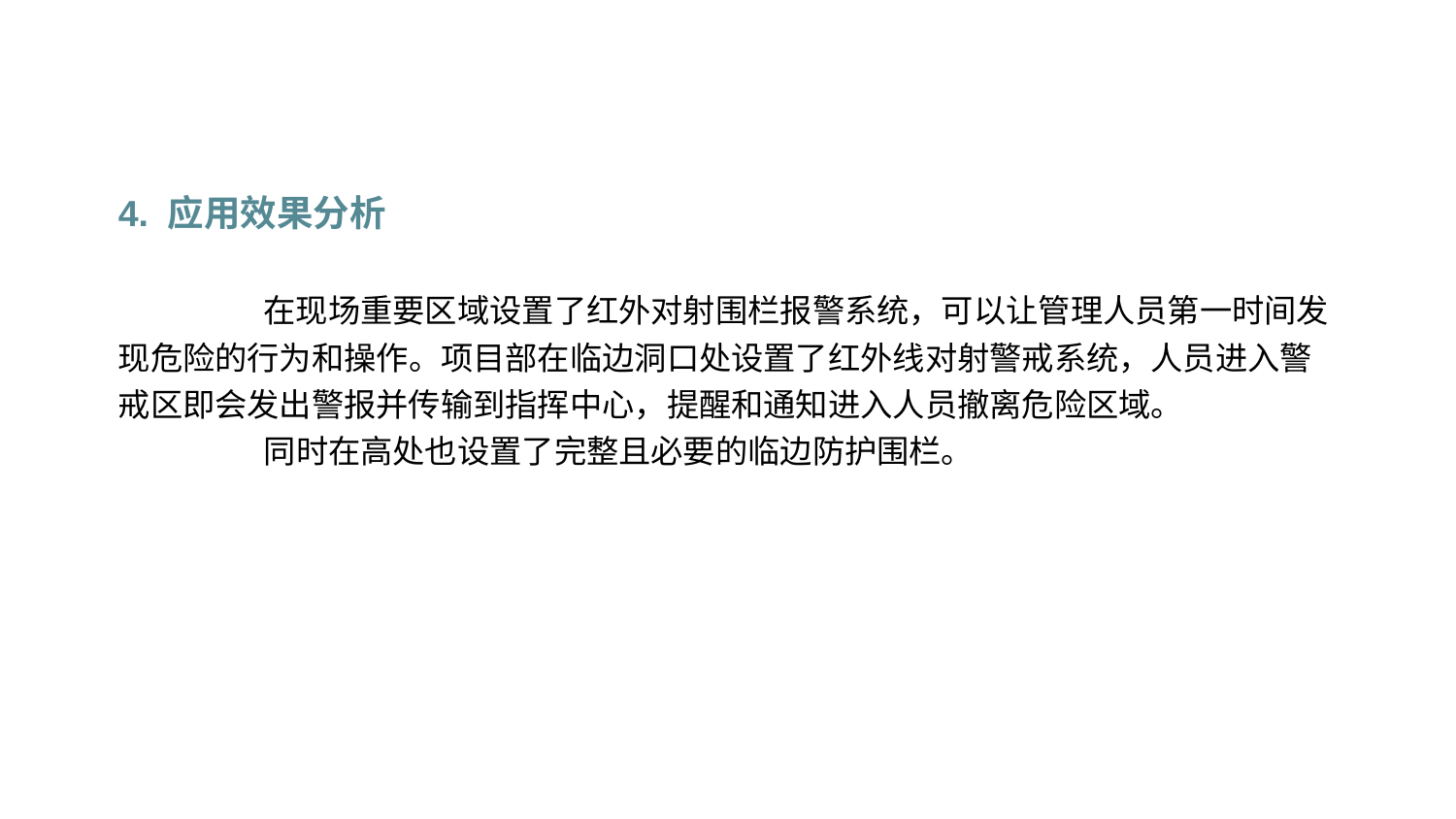

4. 应用效果分析

	在现场重要区域设置了红外对射围栏报警系统，可以让管理人员第一时间发现危险的行为和操作。项目部在临边洞口处设置了红外线对射警戒系统，人员进入警戒区即会发出警报并传输到指挥中心，提醒和通知进入人员撤离危险区域。
	同时在高处也设置了完整且必要的临边防护围栏。